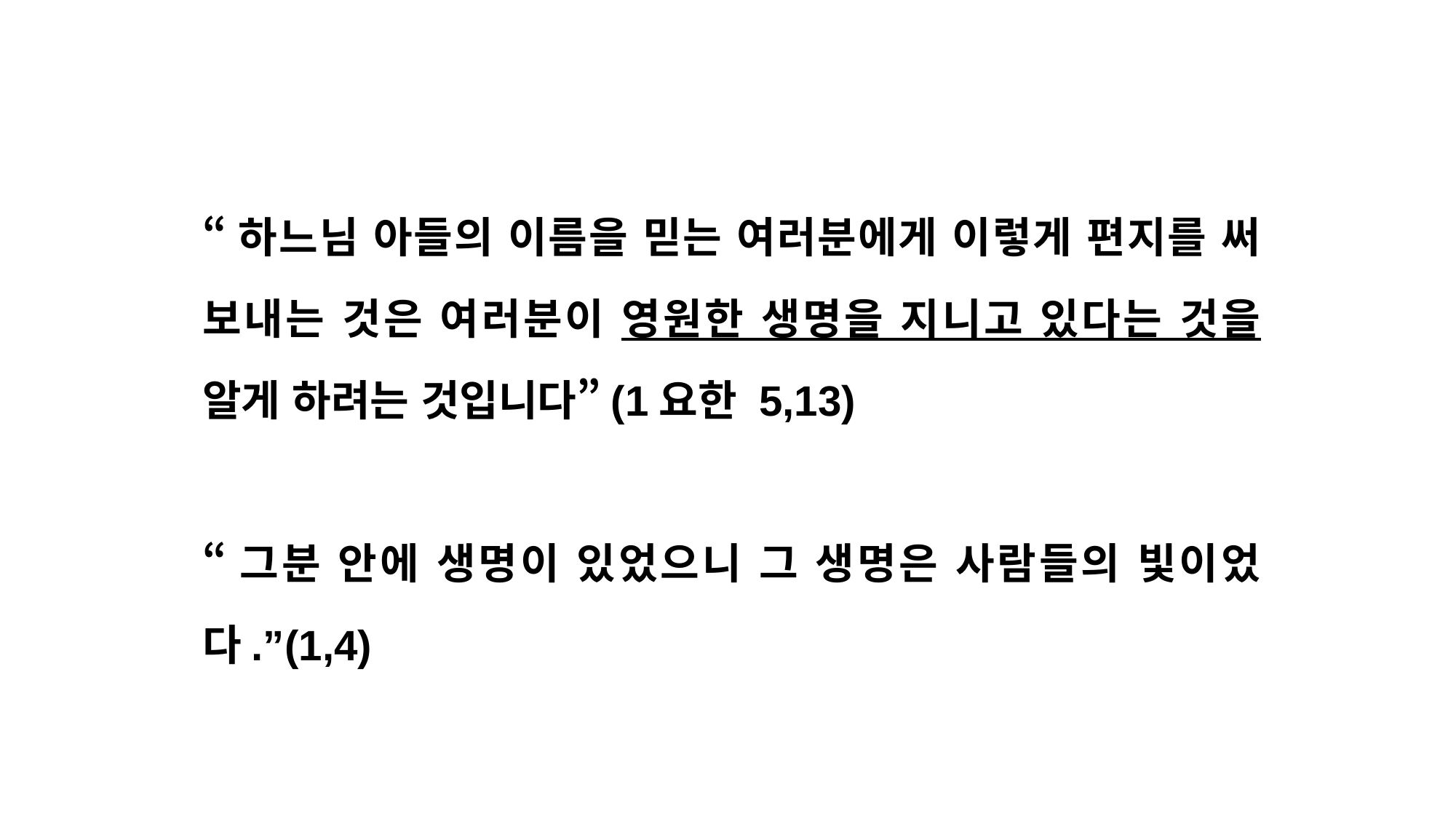

“하느님 아들의 이름을 믿는 여러분에게 이렇게 편지를 써 보내는 것은 여러분이 영원한 생명을 지니고 있다는 것을 알게 하려는 것입니다”(1요한 5,13)

“그분 안에 생명이 있었으니 그 생명은 사람들의 빛이었다.”(1,4)